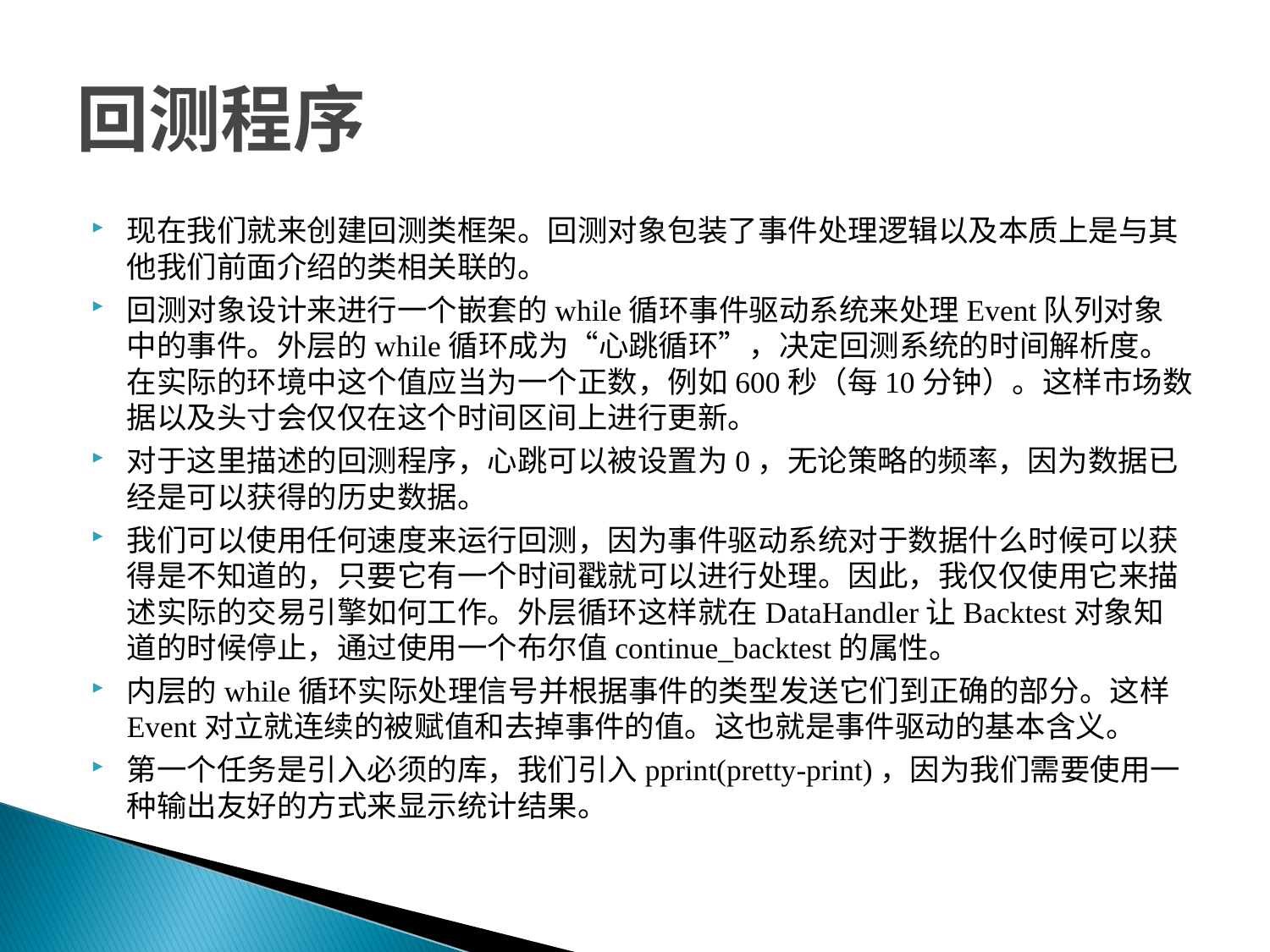

# 回测程序
现在我们就来创建回测类框架。回测对象包装了事件处理逻辑以及本质上是与其他我们前面介绍的类相关联的。
回测对象设计来进行一个嵌套的while循环事件驱动系统来处理Event队列对象中的事件。外层的while循环成为“心跳循环”，决定回测系统的时间解析度。在实际的环境中这个值应当为一个正数，例如600秒（每10分钟）。这样市场数据以及头寸会仅仅在这个时间区间上进行更新。
对于这里描述的回测程序，心跳可以被设置为0，无论策略的频率，因为数据已经是可以获得的历史数据。
我们可以使用任何速度来运行回测，因为事件驱动系统对于数据什么时候可以获得是不知道的，只要它有一个时间戳就可以进行处理。因此，我仅仅使用它来描述实际的交易引擎如何工作。外层循环这样就在DataHandler让Backtest对象知道的时候停止，通过使用一个布尔值continue_backtest的属性。
内层的while循环实际处理信号并根据事件的类型发送它们到正确的部分。这样Event对立就连续的被赋值和去掉事件的值。这也就是事件驱动的基本含义。
第一个任务是引入必须的库，我们引入pprint(pretty-print)，因为我们需要使用一种输出友好的方式来显示统计结果。